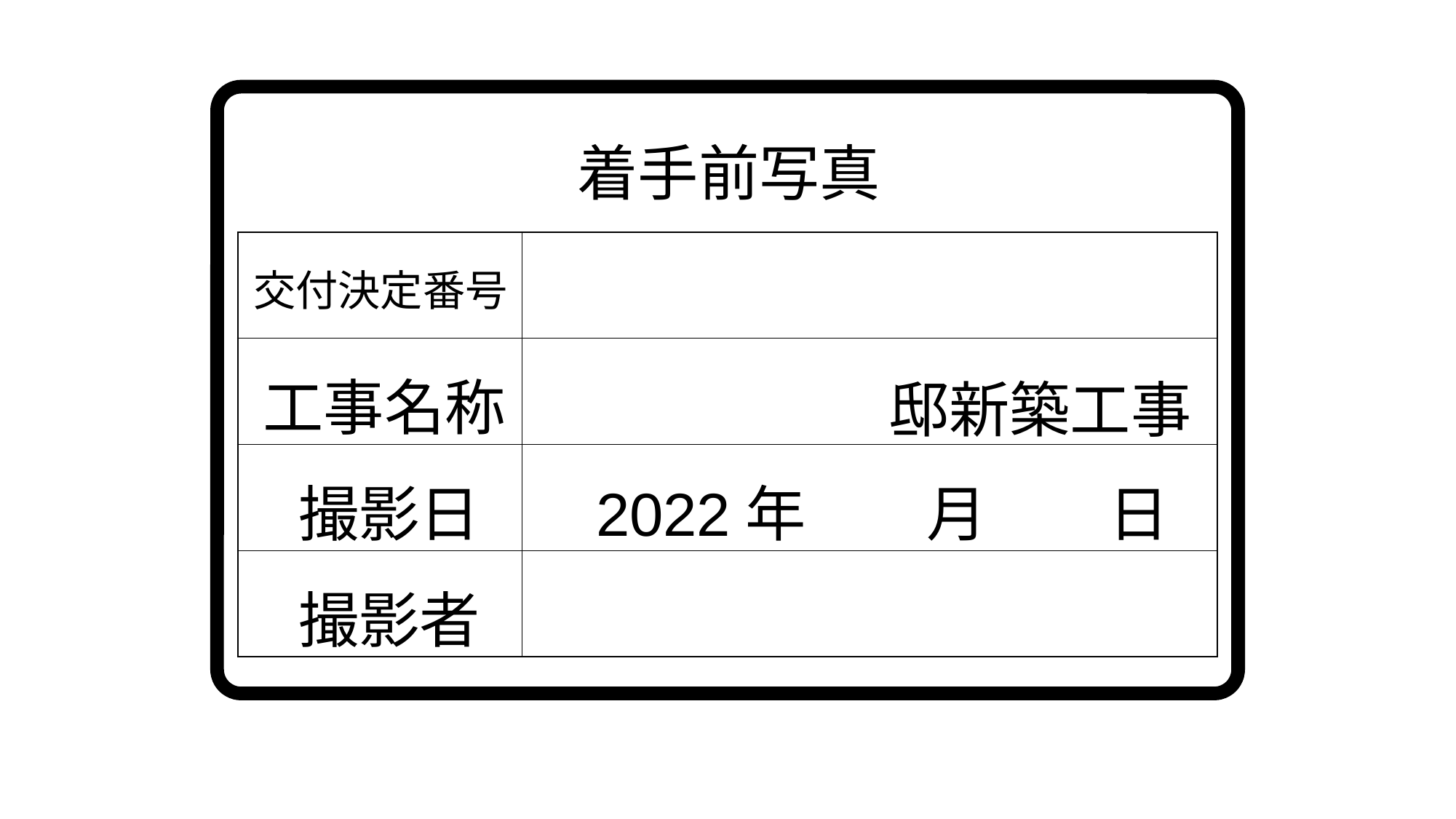

着手前写真
交付決定番号
工事名称
邸新築工事
撮影日
2022年　　月　　日
撮影者
|  |  |
| --- | --- |
|  |  |
|  |  |
|  |  |